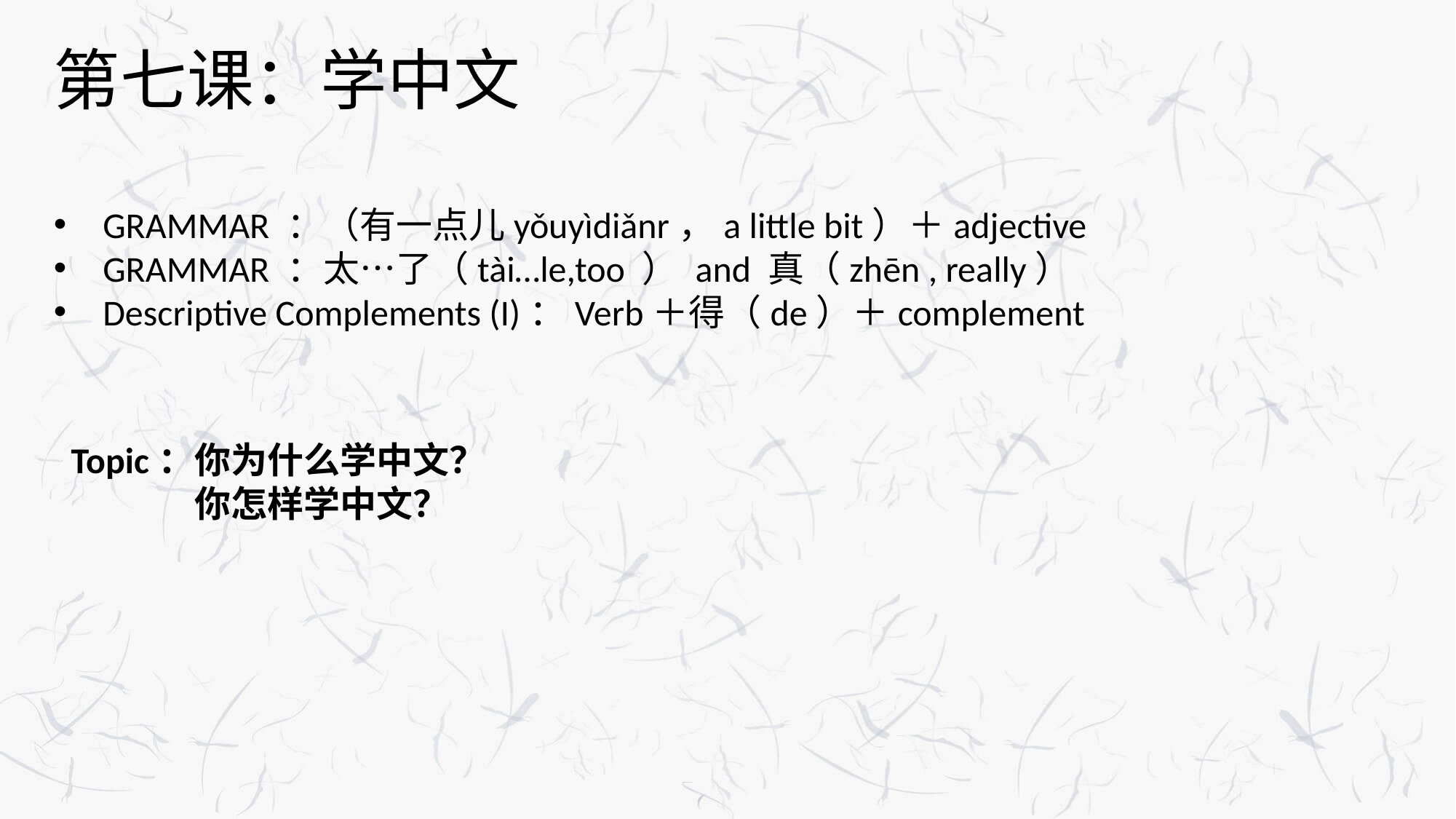

第七课：学中文
 GRAMMAR ：（有一点儿yǒuyìdiǎnr，a little bit）＋adjective
 GRAMMAR ：太…了（tài…le,too ） and 真（zhēn , really）
 Descriptive Complements (I)：Verb＋得（de）＋complement

Topic：你为什么学中文？
              你怎样学中文？